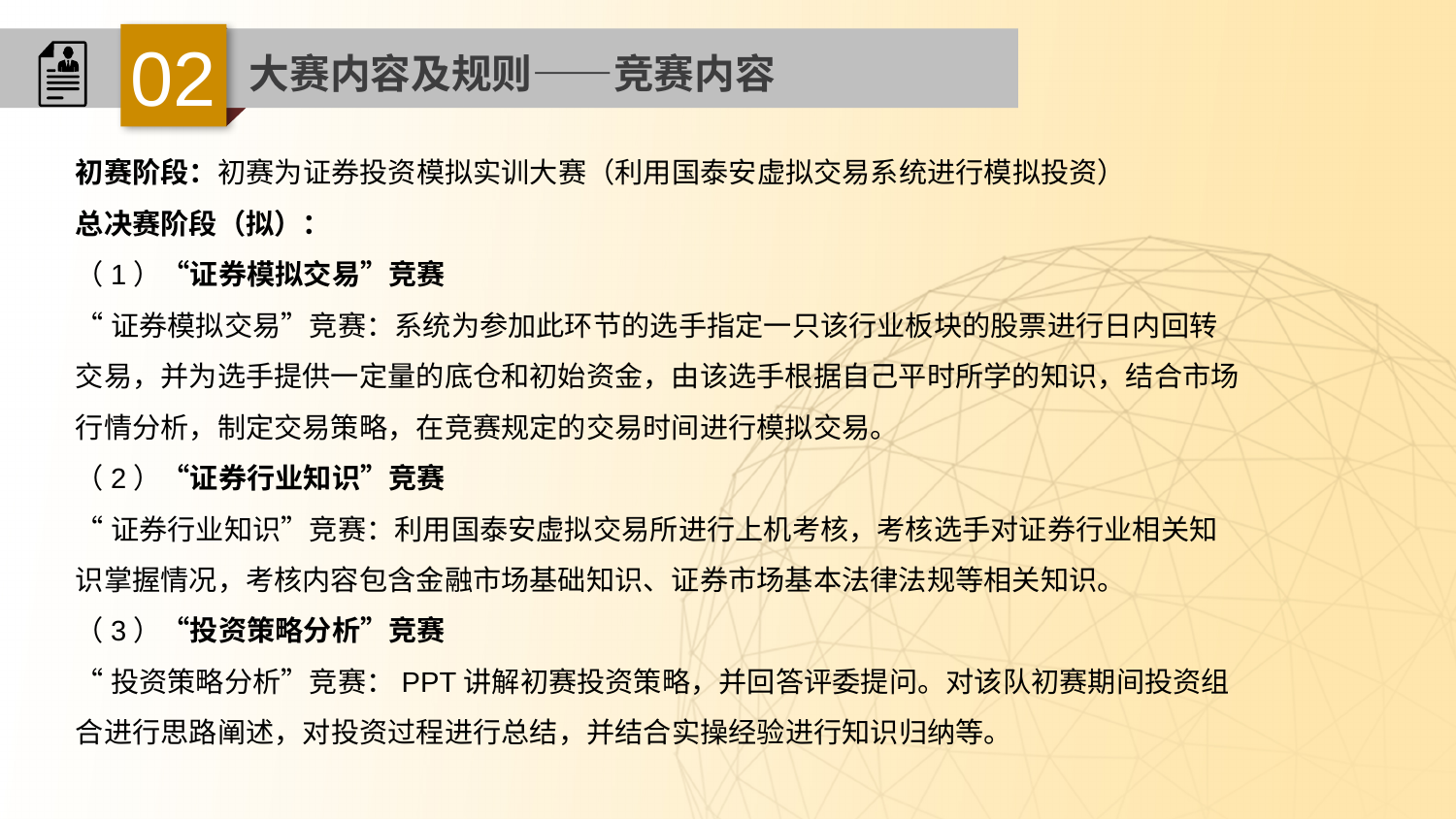

02

大赛内容及规则——竞赛内容

初赛阶段：初赛为证券投资模拟实训大赛（利用国泰安虚拟交易系统进行模拟投资）
总决赛阶段（拟）：
（1）“证券模拟交易”竞赛
“证券模拟交易”竞赛：系统为参加此环节的选手指定一只该行业板块的股票进行日内回转交易，并为选手提供一定量的底仓和初始资金，由该选手根据自己平时所学的知识，结合市场行情分析，制定交易策略，在竞赛规定的交易时间进行模拟交易。
（2）“证券行业知识”竞赛
“证券行业知识”竞赛：利用国泰安虚拟交易所进行上机考核，考核选手对证券行业相关知识掌握情况，考核内容包含金融市场基础知识、证券市场基本法律法规等相关知识。
（3）“投资策略分析”竞赛
“投资策略分析”竞赛：PPT讲解初赛投资策略，并回答评委提问。对该队初赛期间投资组合进行思路阐述，对投资过程进行总结，并结合实操经验进行知识归纳等。